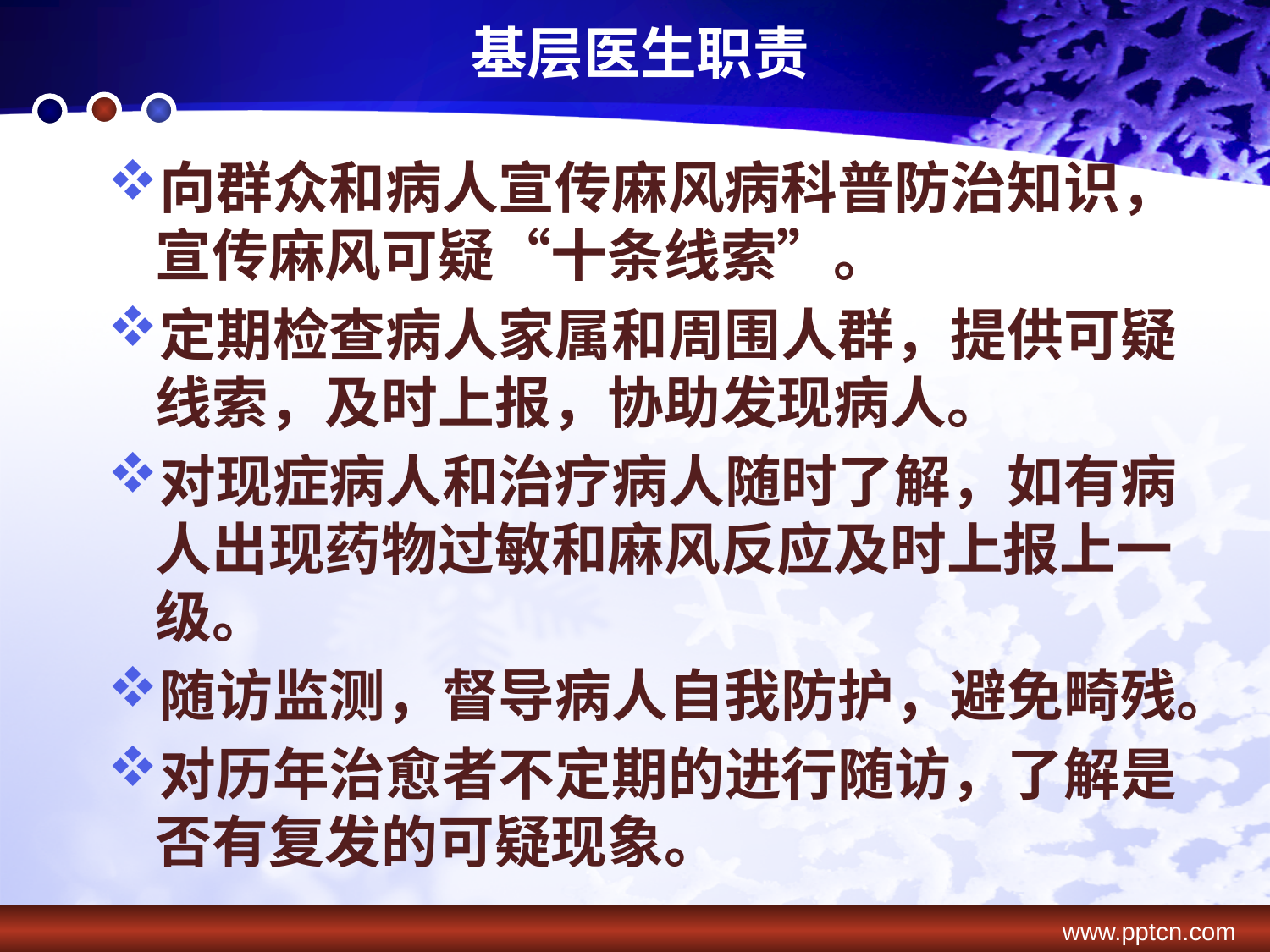

# 基层医生职责
向群众和病人宣传麻风病科普防治知识，宣传麻风可疑“十条线索”。
定期检查病人家属和周围人群，提供可疑线索，及时上报，协助发现病人。
对现症病人和治疗病人随时了解，如有病人出现药物过敏和麻风反应及时上报上一级。
随访监测，督导病人自我防护，避免畸残。
对历年治愈者不定期的进行随访，了解是否有复发的可疑现象。

www.pptcn.com